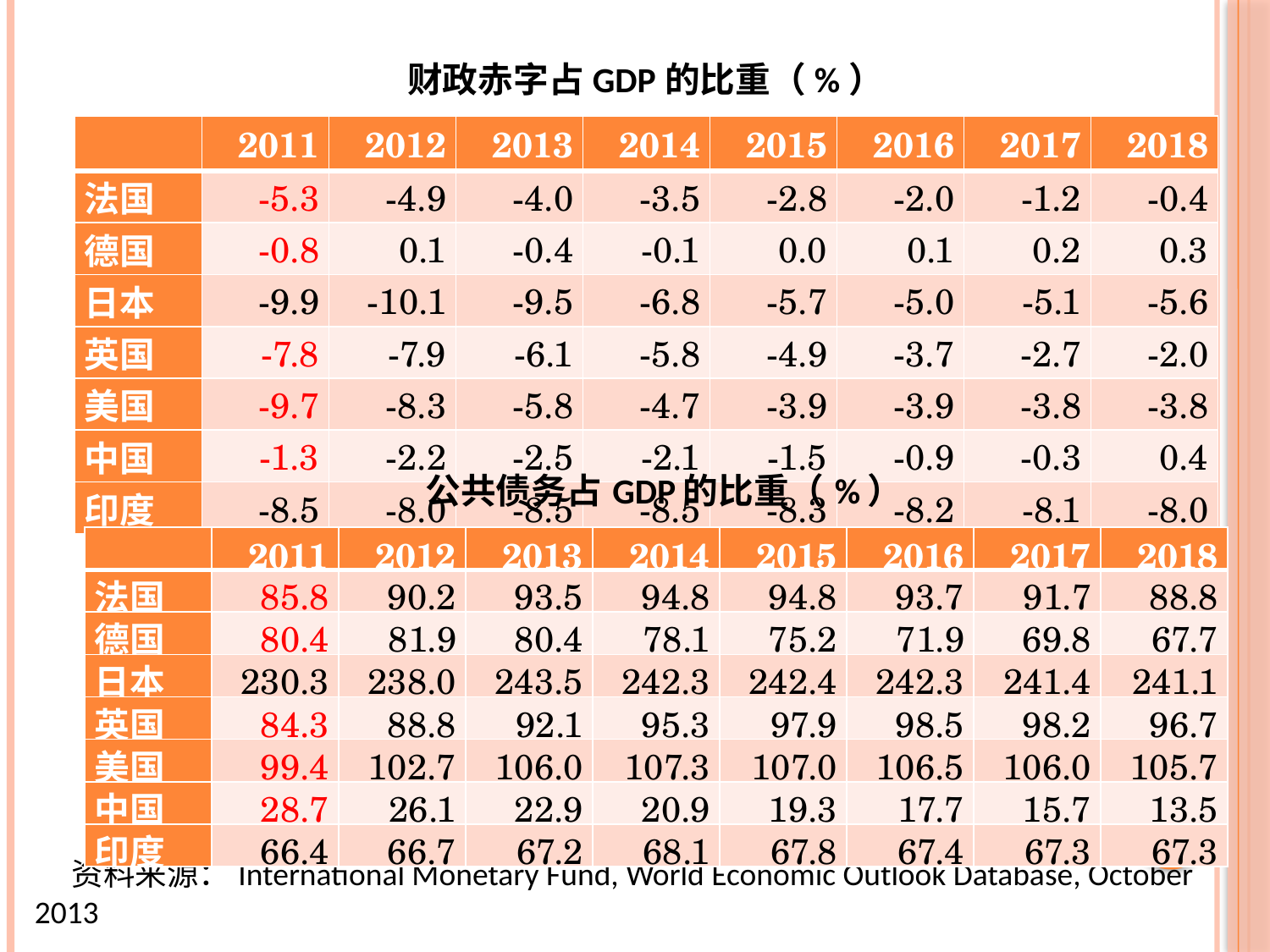

# 财政赤字占GDP的比重（%）
|  | 2011 | 2012 | 2013 | 2014 | 2015 | 2016 | 2017 | 2018 |
| --- | --- | --- | --- | --- | --- | --- | --- | --- |
| 法国 | -5.3 | -4.9 | -4.0 | -3.5 | -2.8 | -2.0 | -1.2 | -0.4 |
| 德国 | -0.8 | 0.1 | -0.4 | -0.1 | 0.0 | 0.1 | 0.2 | 0.3 |
| 日本 | -9.9 | -10.1 | -9.5 | -6.8 | -5.7 | -5.0 | -5.1 | -5.6 |
| 英国 | -7.8 | -7.9 | -6.1 | -5.8 | -4.9 | -3.7 | -2.7 | -2.0 |
| 美国 | -9.7 | -8.3 | -5.8 | -4.7 | -3.9 | -3.9 | -3.8 | -3.8 |
| 中国 | -1.3 | -2.2 | -2.5 | -2.1 | -1.5 | -0.9 | -0.3 | 0.4 |
| 印度 | -8.5 | -8.0 | -8.5 | -8.5 | -8.3 | -8.2 | -8.1 | -8.0 |
公共债务占GDP的比重（%）
|  | 2011 | 2012 | 2013 | 2014 | 2015 | 2016 | 2017 | 2018 |
| --- | --- | --- | --- | --- | --- | --- | --- | --- |
| 法国 | 85.8 | 90.2 | 93.5 | 94.8 | 94.8 | 93.7 | 91.7 | 88.8 |
| 德国 | 80.4 | 81.9 | 80.4 | 78.1 | 75.2 | 71.9 | 69.8 | 67.7 |
| 日本 | 230.3 | 238.0 | 243.5 | 242.3 | 242.4 | 242.3 | 241.4 | 241.1 |
| 英国 | 84.3 | 88.8 | 92.1 | 95.3 | 97.9 | 98.5 | 98.2 | 96.7 |
| 美国 | 99.4 | 102.7 | 106.0 | 107.3 | 107.0 | 106.5 | 106.0 | 105.7 |
| 中国 | 28.7 | 26.1 | 22.9 | 20.9 | 19.3 | 17.7 | 15.7 | 13.5 |
| 印度 | 66.4 | 66.7 | 67.2 | 68.1 | 67.8 | 67.4 | 67.3 | 67.3 |
资料来源：International Monetary Fund, World Economic Outlook Database, October 2013